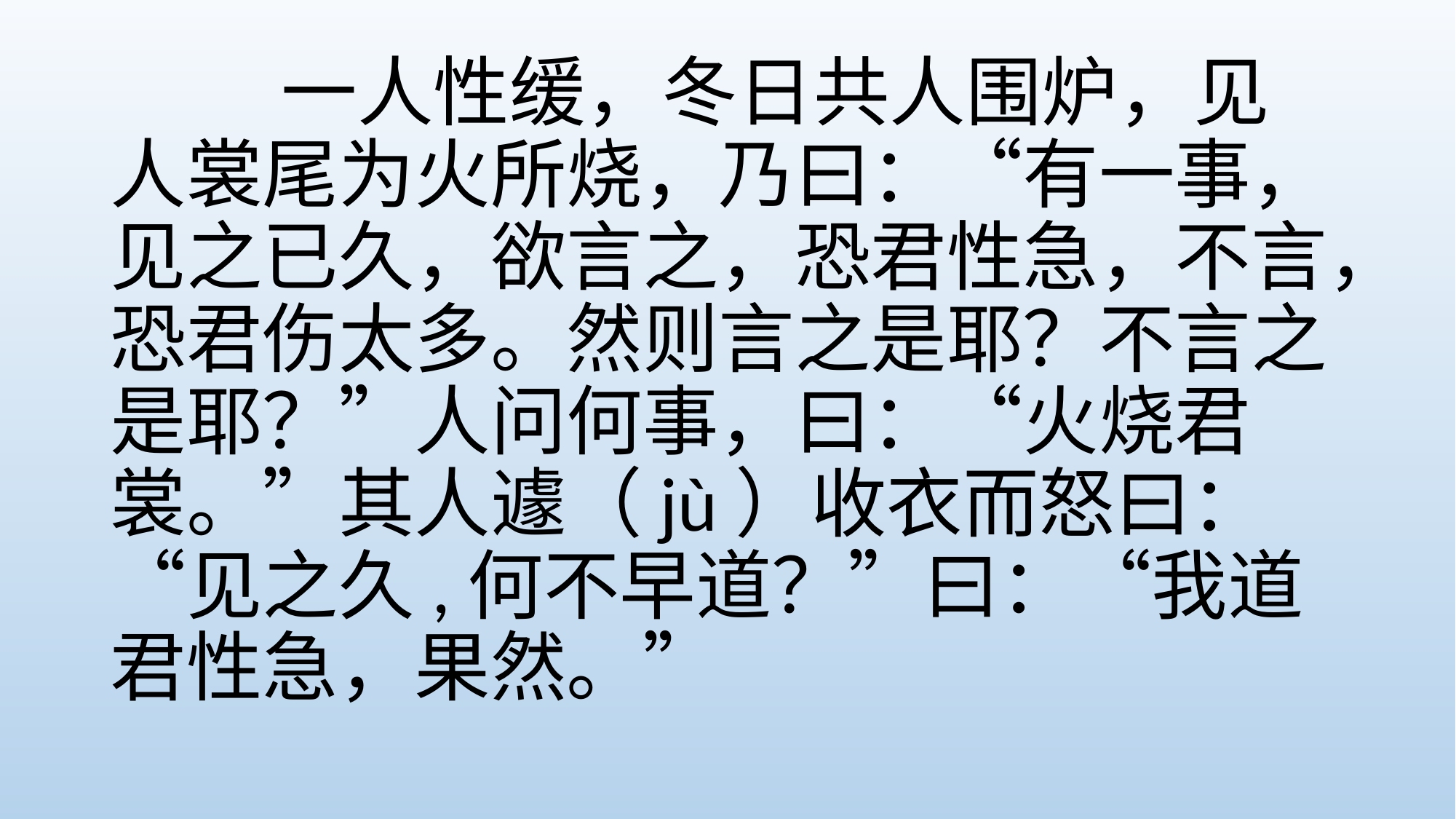

一人性缓，冬日共人围炉，见人裳尾为火所烧，乃曰：“有一事，见之已久，欲言之，恐君性急，不言，恐君伤太多。然则言之是耶？不言之是耶？”人问何事，曰：“火烧君裳。”其人遽（jù）收衣而怒曰：“见之久,何不早道？”曰：“我道君性急，果然。”